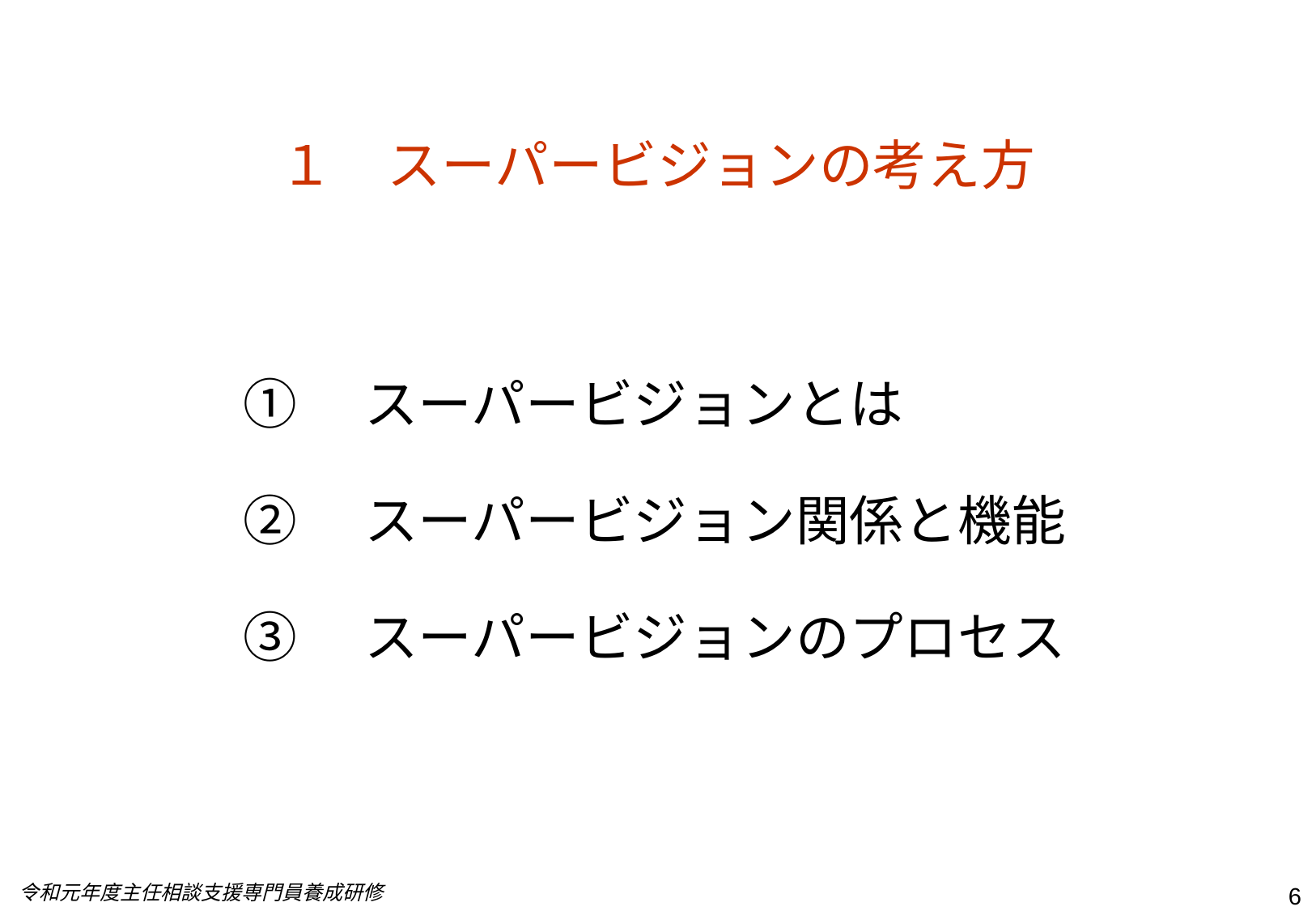

１　スーパービジョンの考え方
①　スーパービジョンとは
②　スーパービジョン関係と機能
③　スーパービジョンのプロセス
令和元年度主任相談支援専門員養成研修
6